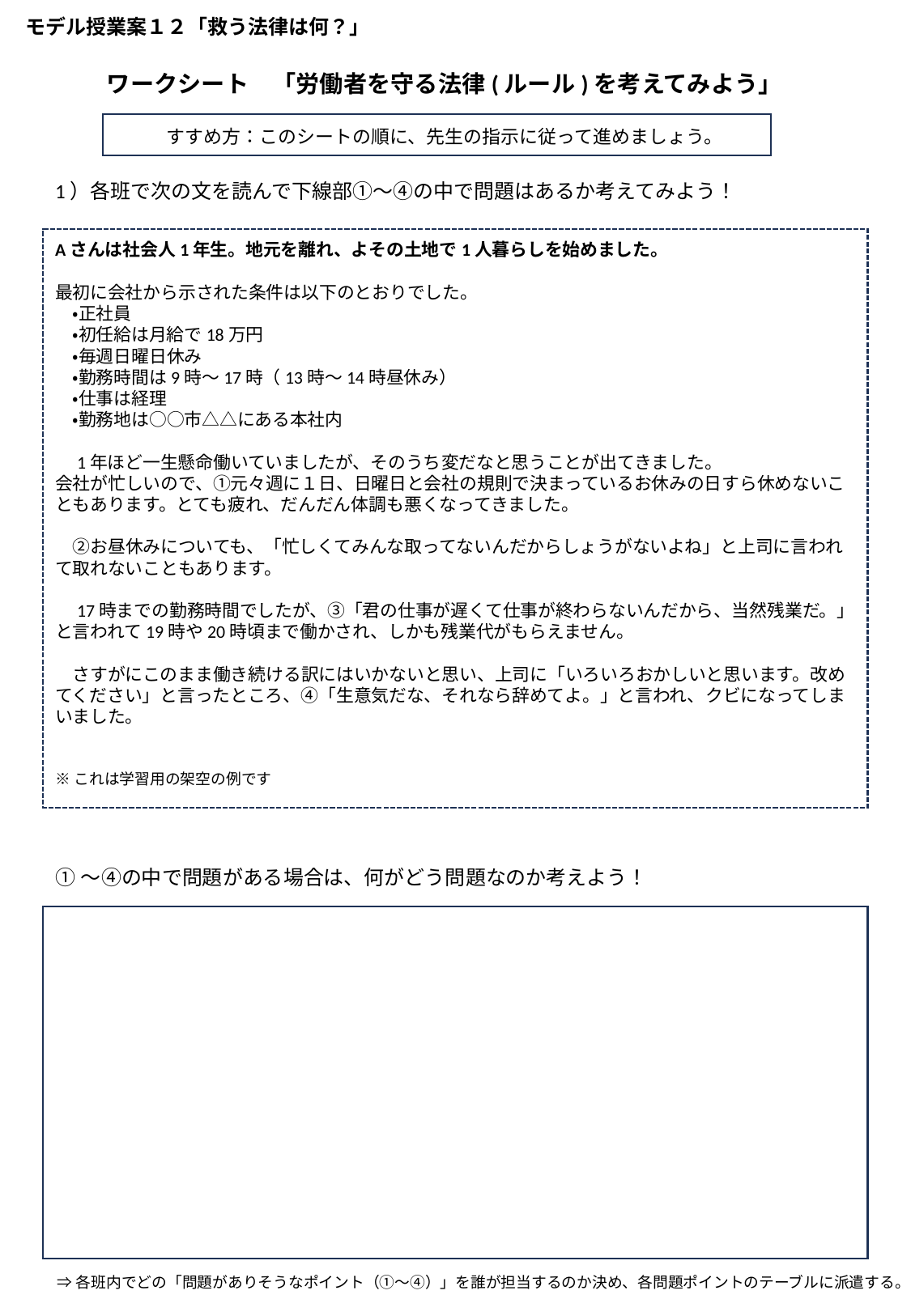

モデル授業案１２「救う法律は何？」
ワークシート　「労働者を守る法律(ルール)を考えてみよう」

すすめ方：このシートの順に、先生の指示に従って進めましょう。
1）各班で次の文を読んで下線部①〜④の中で問題はあるか考えてみよう！

Aさんは社会人1年生。地元を離れ、よその土地で1人暮らしを始めました。

最初に会社から示された条件は以下のとおりでした。
　・正社員
　・初任給は月給で18万円
　・毎週日曜日休み
　・勤務時間は9時～17時（13時～14時昼休み）
　・仕事は経理
　・勤務地は○○市△△にある本社内

　1年ほど一生懸命働いていましたが、そのうち変だなと思うことが出てきました。
会社が忙しいので、①元々週に１日、日曜日と会社の規則で決まっているお休みの日すら休めないこともあります。とても疲れ、だんだん体調も悪くなってきました。

　②お昼休みについても、「忙しくてみんな取ってないんだからしょうがないよね」と上司に言われて取れないこともあります。

　17時までの勤務時間でしたが、③「君の仕事が遅くて仕事が終わらないんだから、当然残業だ。」と言われて19時や20時頃まで働かされ、しかも残業代がもらえません。

　さすがにこのまま働き続ける訳にはいかないと思い、上司に「いろいろおかしいと思います。改めてください」と言ったところ、④「生意気だな、それなら辞めてよ。」と言われ、クビになってしまいました。

※これは学習用の架空の例です

①～④の中で問題がある場合は、何がどう問題なのか考えよう！

⇒各班内でどの「問題がありそうなポイント（①～④）」を誰が担当するのか決め、各問題ポイントのテーブルに派遣する。